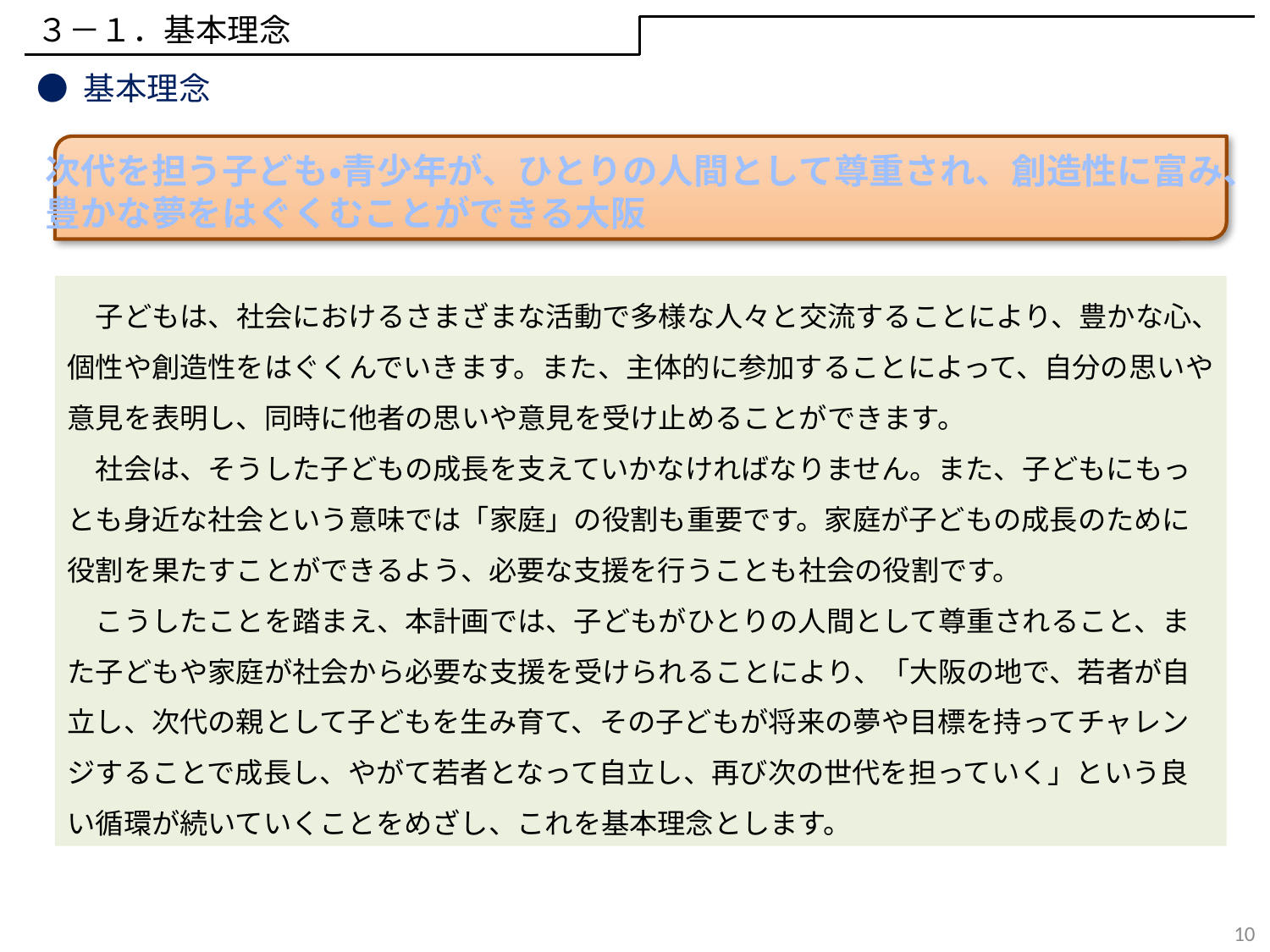

３－１．基本理念
● 基本理念

次代を担う子ども・青少年が、ひとりの人間として尊重され、創造性に富み、
豊かな夢をはぐくむことができる大阪
　子どもは、社会におけるさまざまな活動で多様な人々と交流することにより、豊かな心、個性や創造性をはぐくんでいきます。また、主体的に参加することによって、自分の思いや意見を表明し、同時に他者の思いや意見を受け止めることができます。
　社会は、そうした子どもの成長を支えていかなければなりません。また、子どもにもっとも身近な社会という意味では「家庭」の役割も重要です。家庭が子どもの成長のために役割を果たすことができるよう、必要な支援を行うことも社会の役割です。
　こうしたことを踏まえ、本計画では、子どもがひとりの人間として尊重されること、また子どもや家庭が社会から必要な支援を受けられることにより、「大阪の地で、若者が自立し、次代の親として子どもを生み育て、その子どもが将来の夢や目標を持ってチャレンジすることで成長し、やがて若者となって自立し、再び次の世代を担っていく」という良い循環が続いていくことをめざし、これを基本理念とします。
10